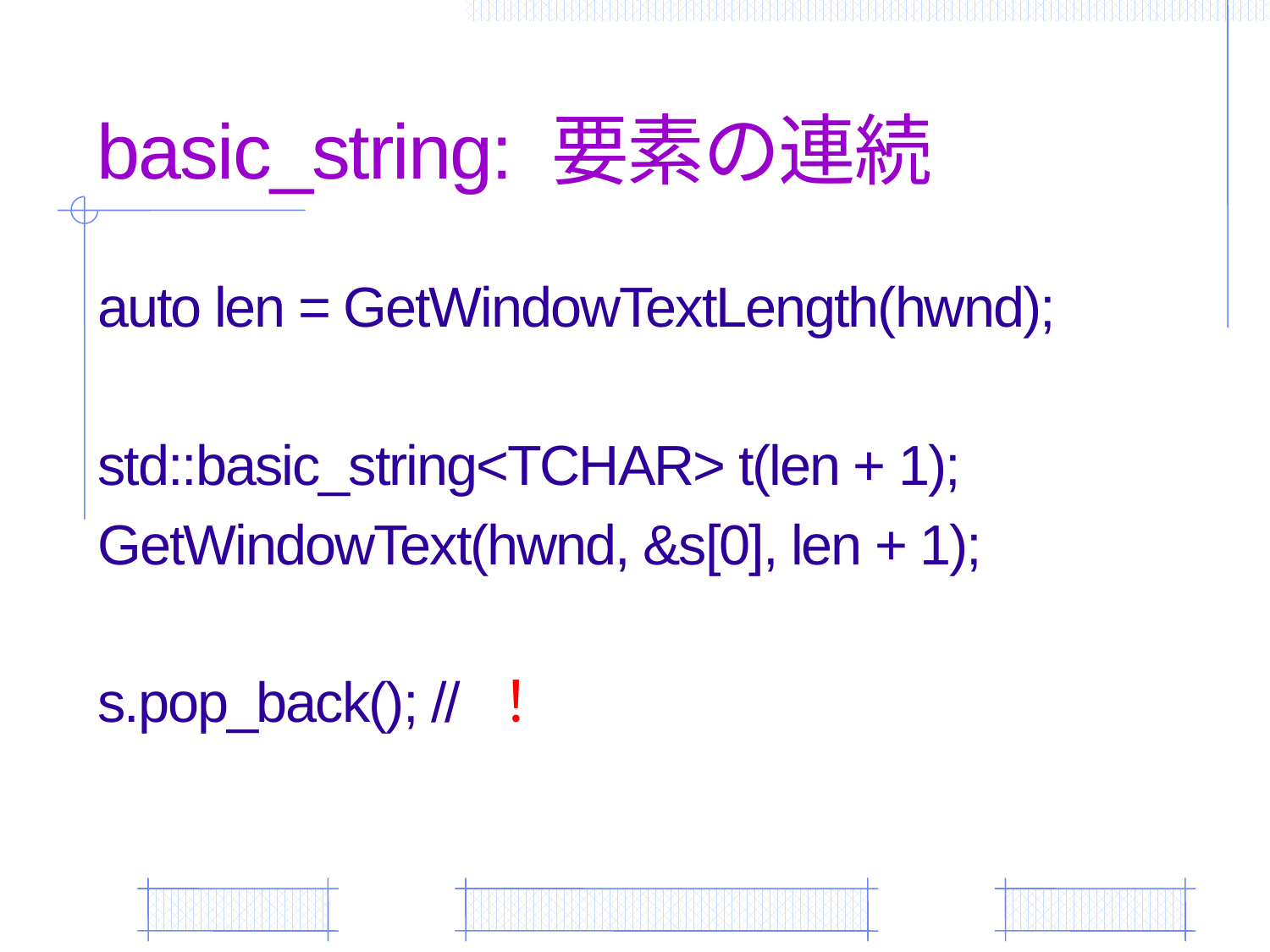

# basic_string: 要素の連続
auto len = GetWindowTextLength(hwnd);

std::basic_string<TCHAR> t(len + 1);
GetWindowText(hwnd, &s[0], len + 1);

s.pop_back(); // ！